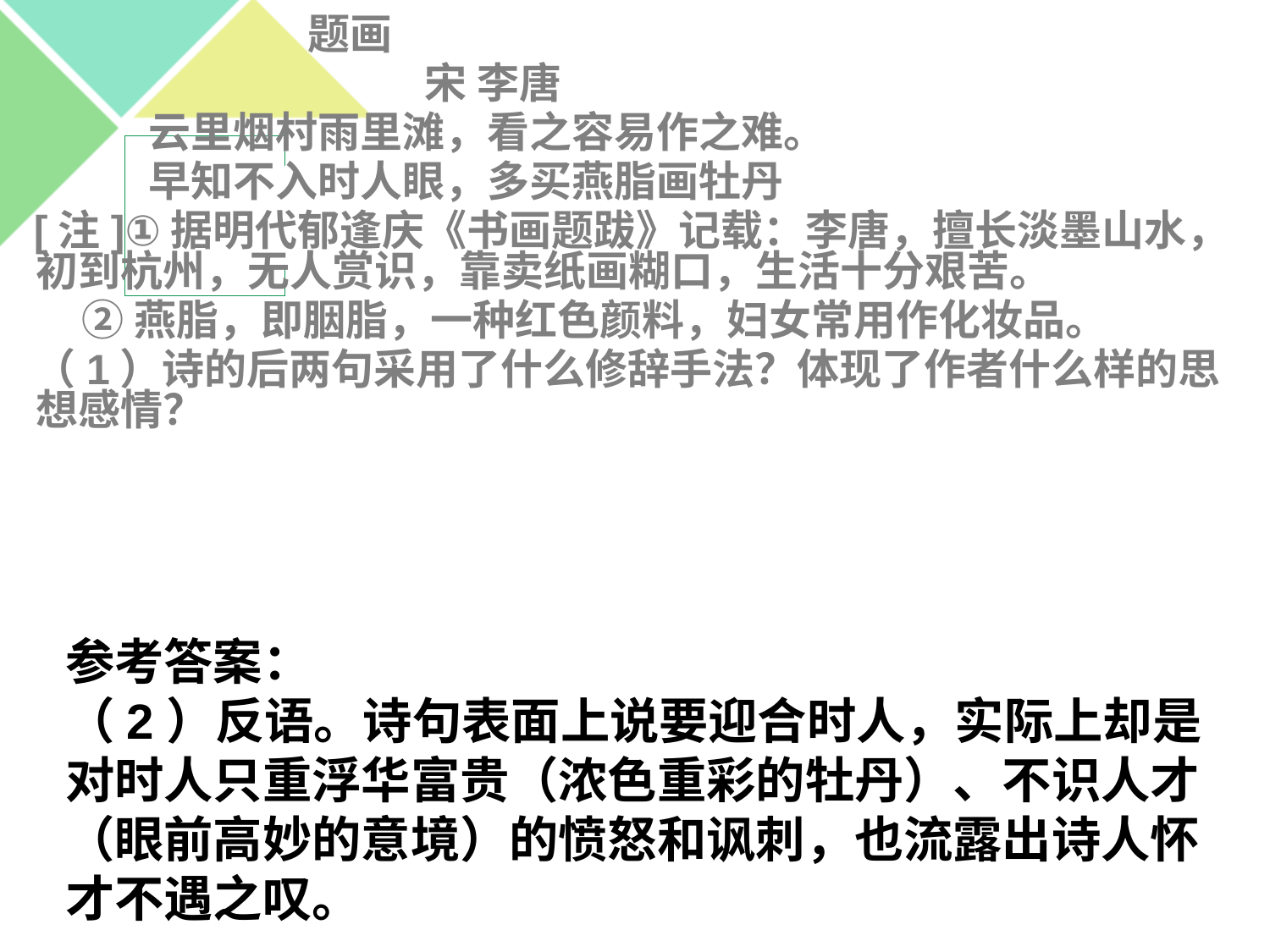

题画
                                        宋 李唐
           云里烟村雨里滩，看之容易作之难。
           早知不入时人眼，多买燕脂画牡丹
[注]①据明代郁逢庆《书画题跋》记载：李唐，擅长淡墨山水，初到杭州，无人赏识，靠卖纸画糊口，生活十分艰苦。
     ②燕脂，即胭脂，一种红色颜料，妇女常用作化妆品。
（1）诗的后两句采用了什么修辞手法？体现了作者什么样的思想感情？
参考答案：
（2）反语。诗句表面上说要迎合时人，实际上却是对时人只重浮华富贵（浓色重彩的牡丹）、不识人才（眼前高妙的意境）的愤怒和讽刺，也流露出诗人怀才不遇之叹。